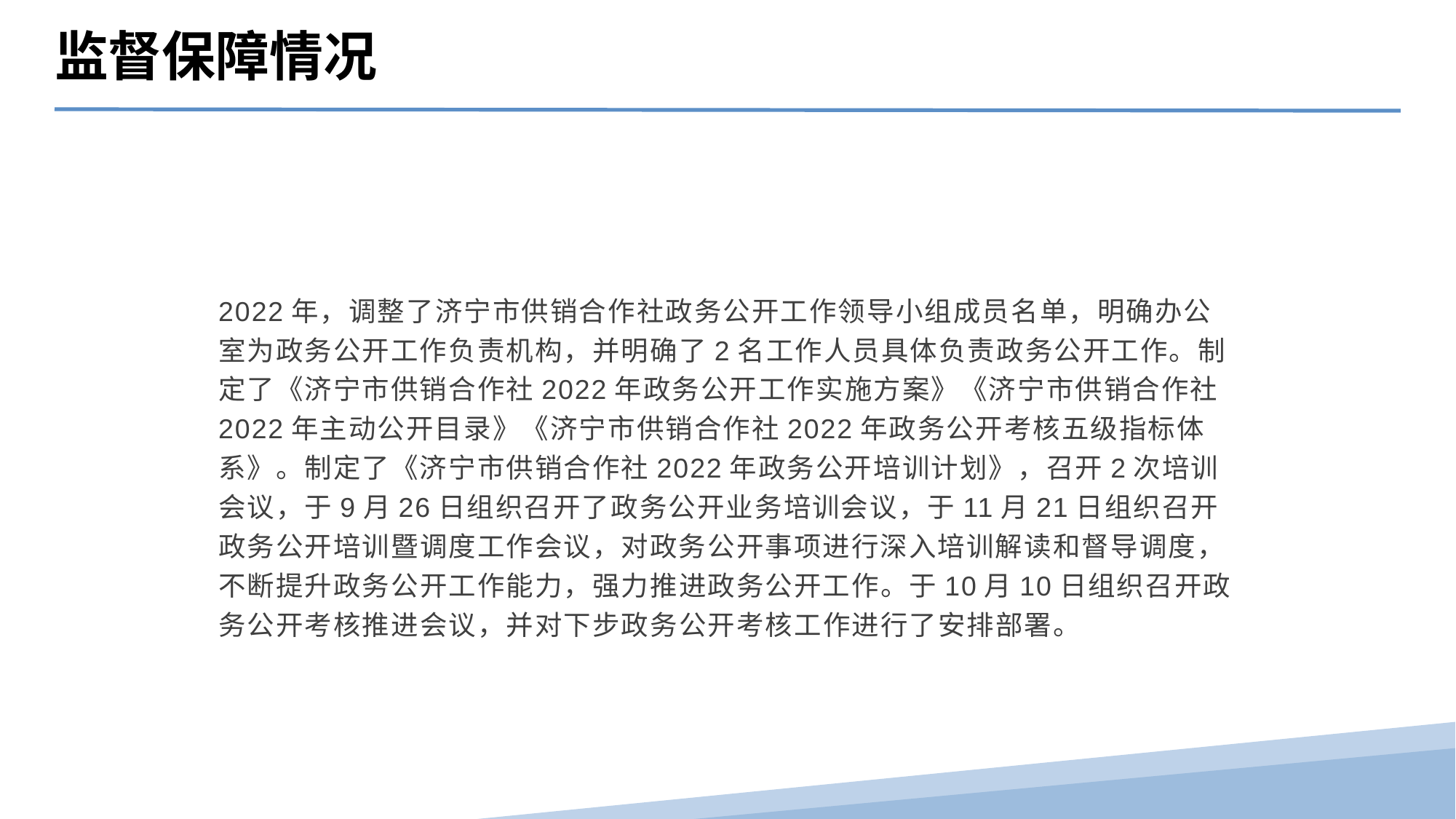

监督保障情况
2022年，调整了济宁市供销合作社政务公开工作领导小组成员名单，明确办公室为政务公开工作负责机构，并明确了2名工作人员具体负责政务公开工作。制定了《济宁市供销合作社2022年政务公开工作实施方案》《济宁市供销合作社2022年主动公开目录》《济宁市供销合作社2022年政务公开考核五级指标体系》。制定了《济宁市供销合作社2022年政务公开培训计划》，召开2次培训会议，于9月26日组织召开了政务公开业务培训会议，于11月21日组织召开政务公开培训暨调度工作会议，对政务公开事项进行深入培训解读和督导调度，不断提升政务公开工作能力，强力推进政务公开工作。于10月10日组织召开政务公开考核推进会议，并对下步政务公开考核工作进行了安排部署。